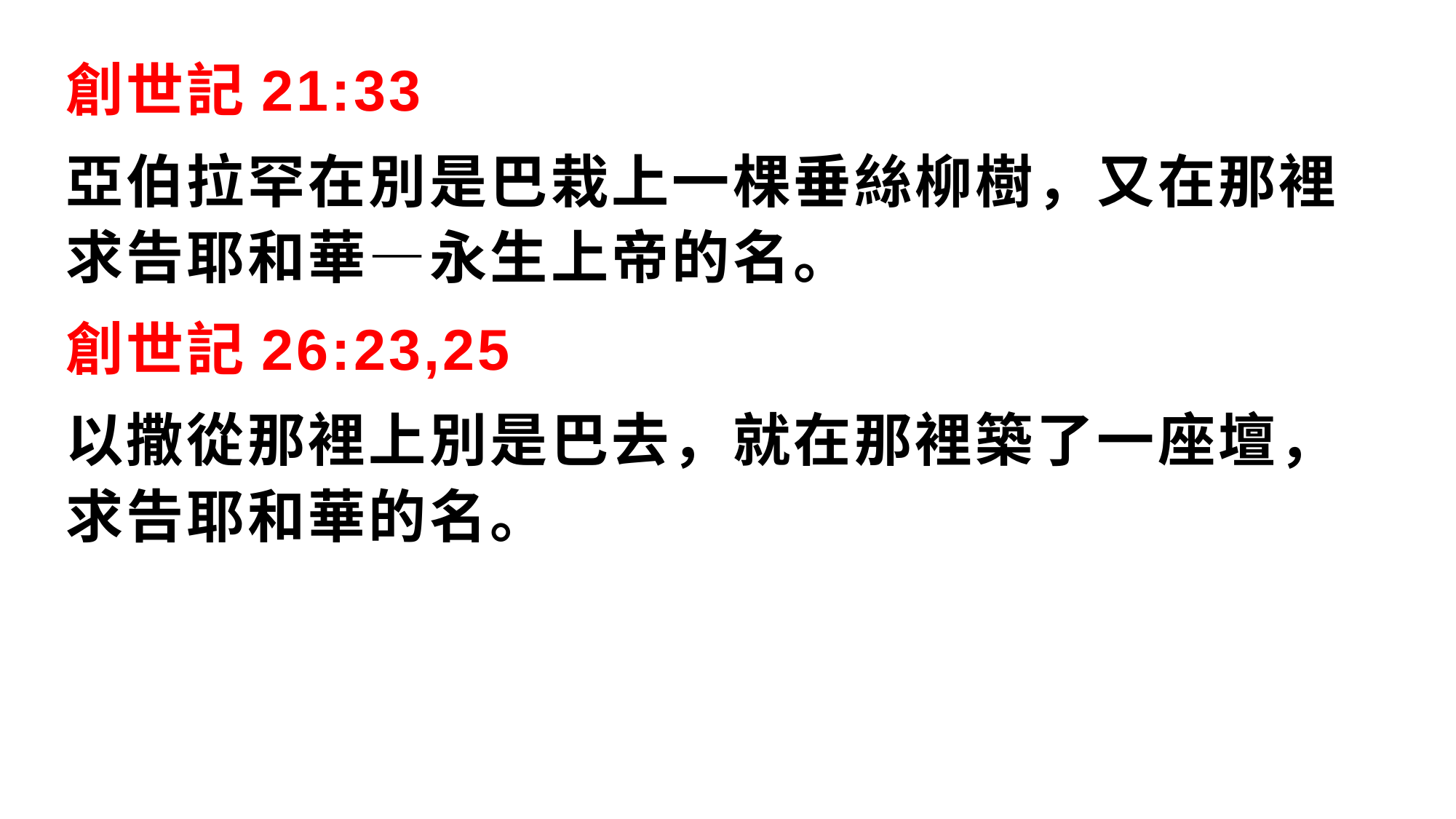

創世記21:33
亞伯拉罕在別是巴栽上一棵垂絲柳樹，又在那裡求告耶和華—永生上帝的名。
創世記26:23,25
以撒從那裡上別是巴去，就在那裡築了一座壇，求告耶和華的名。